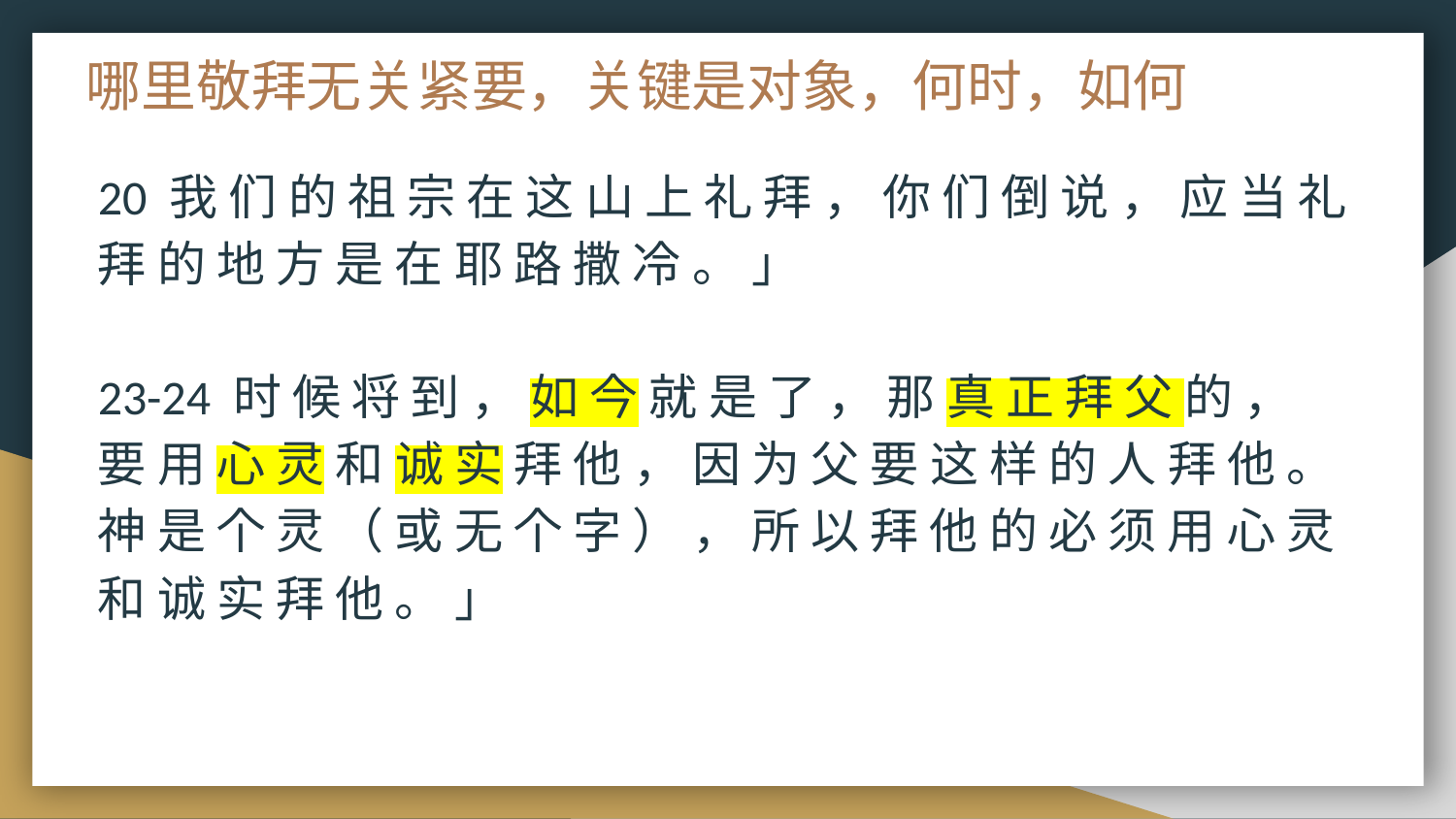

# 哪里敬拜无关紧要，关键是对象，何时，如何
20 我 们 的 祖 宗 在 这 山 上 礼 拜 ， 你 们 倒 说 ， 应 当 礼 拜 的 地 方 是 在 耶 路 撒 冷 。 」

23-24 时 候 将 到 ， 如 今 就 是 了 ， 那 真 正 拜 父 的 ， 要 用 心 灵 和 诚 实 拜 他 ， 因 为 父 要 这 样 的 人 拜 他 。神 是 个 灵 （ 或 无 个 字 ） ， 所 以 拜 他 的 必 须 用 心 灵 和 诚 实 拜 他 。 」